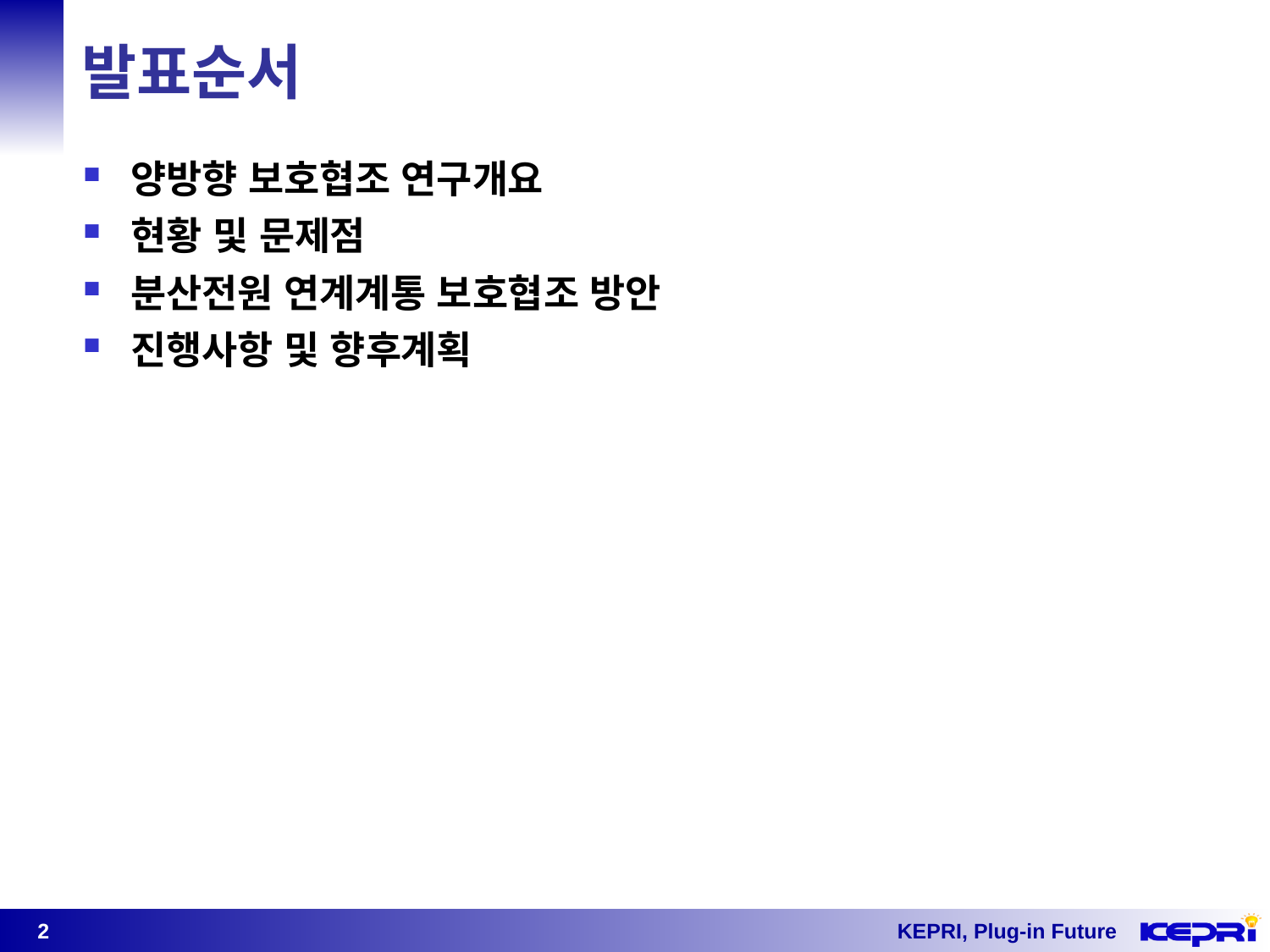

# 발표순서
양방향 보호협조 연구개요
현황 및 문제점
분산전원 연계계통 보호협조 방안
진행사항 및 향후계획